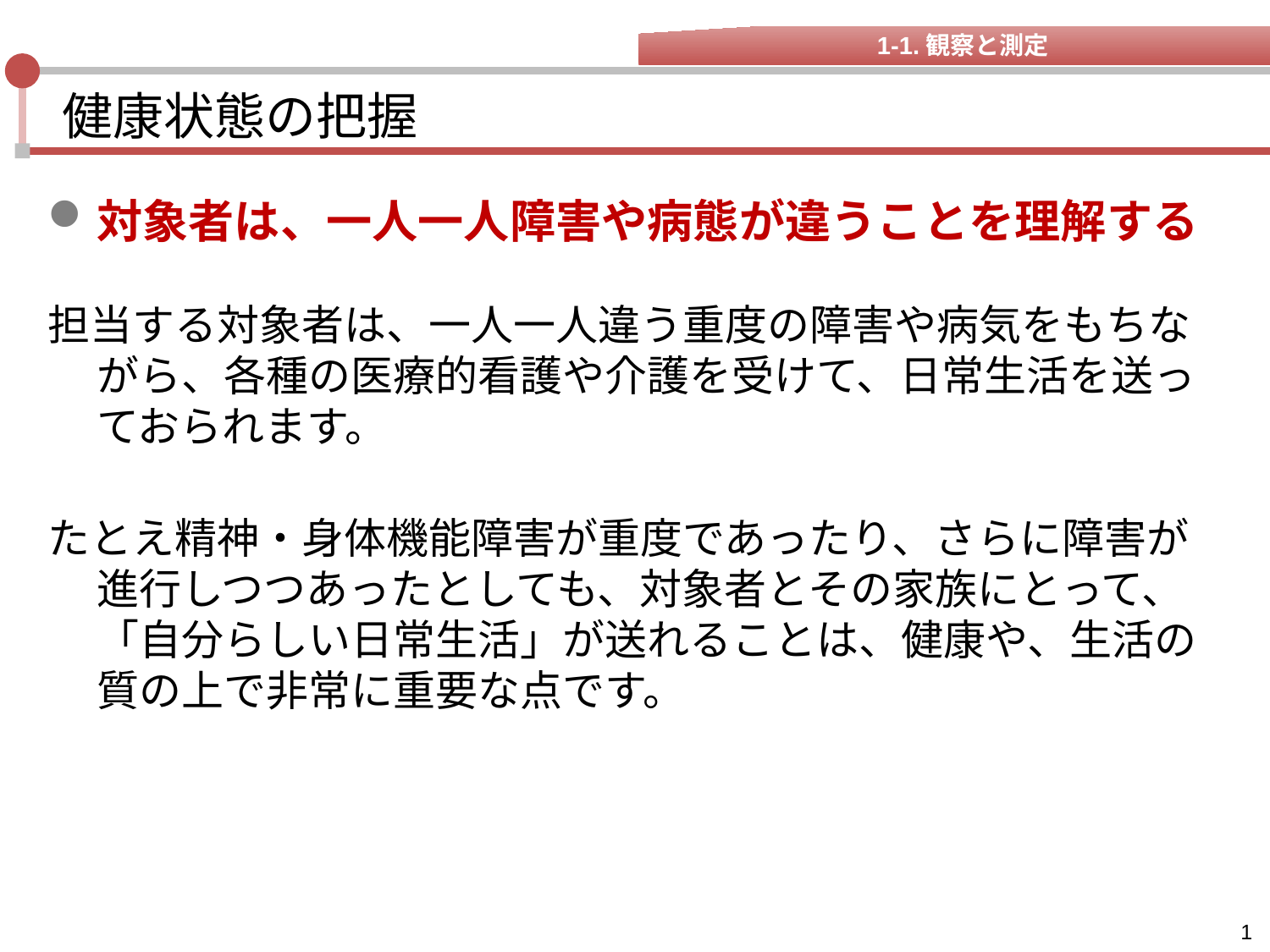

1-1.観察と測定
# 健康状態の把握
対象者は、一人一人障害や病態が違うことを理解する

担当する対象者は、一人一人違う重度の障害や病気をもちながら、各種の医療的看護や介護を受けて、日常生活を送っておられます。

たとえ精神・身体機能障害が重度であったり、さらに障害が進行しつつあったとしても、対象者とその家族にとって、「自分らしい日常生活」が送れることは、健康や、生活の質の上で非常に重要な点です。
1